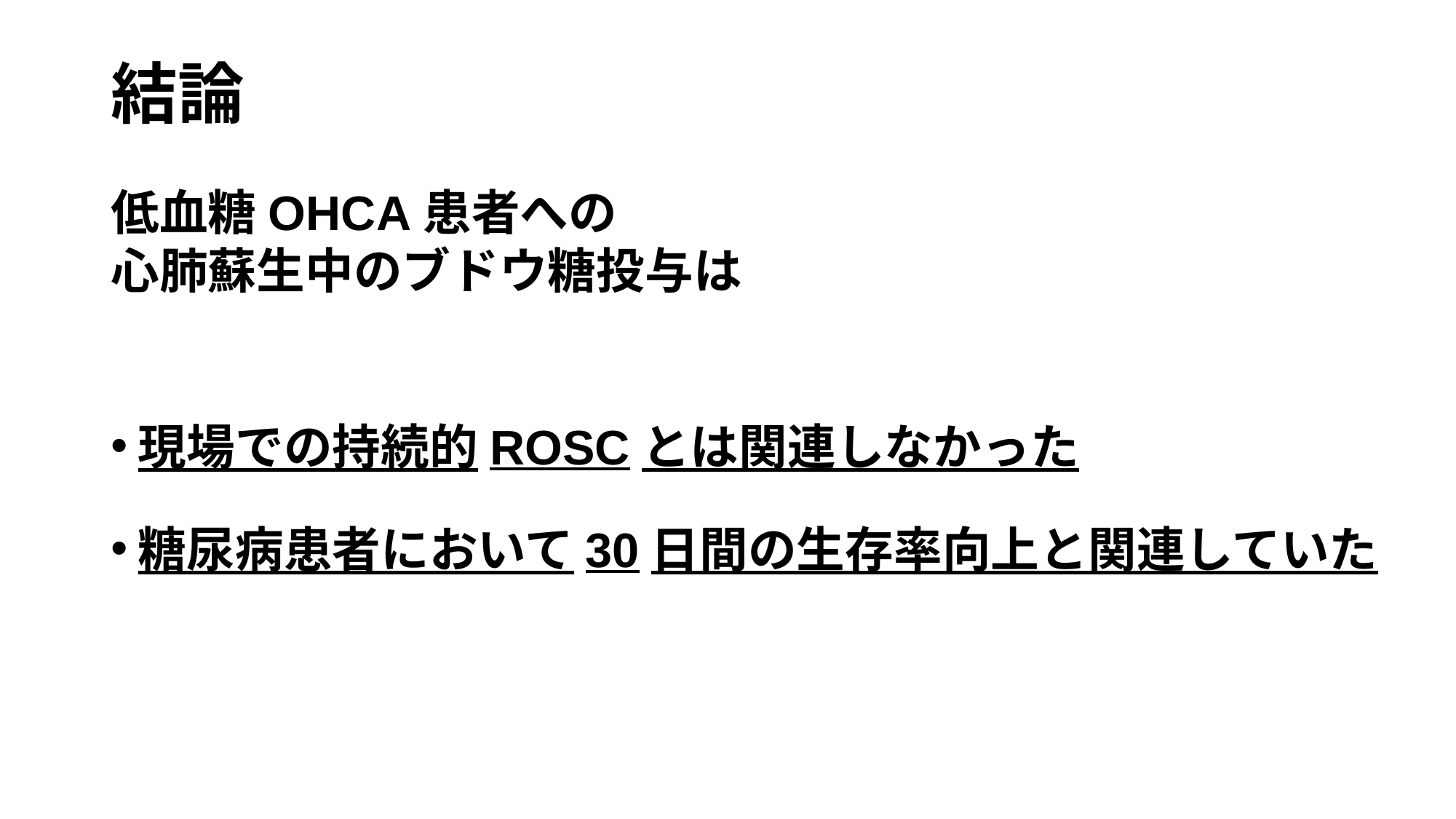

# 結論
低血糖OHCA患者への
心肺蘇生中のブドウ糖投与は

現場での持続的ROSCとは関連しなかった
糖尿病患者において30日間の生存率向上と関連していた